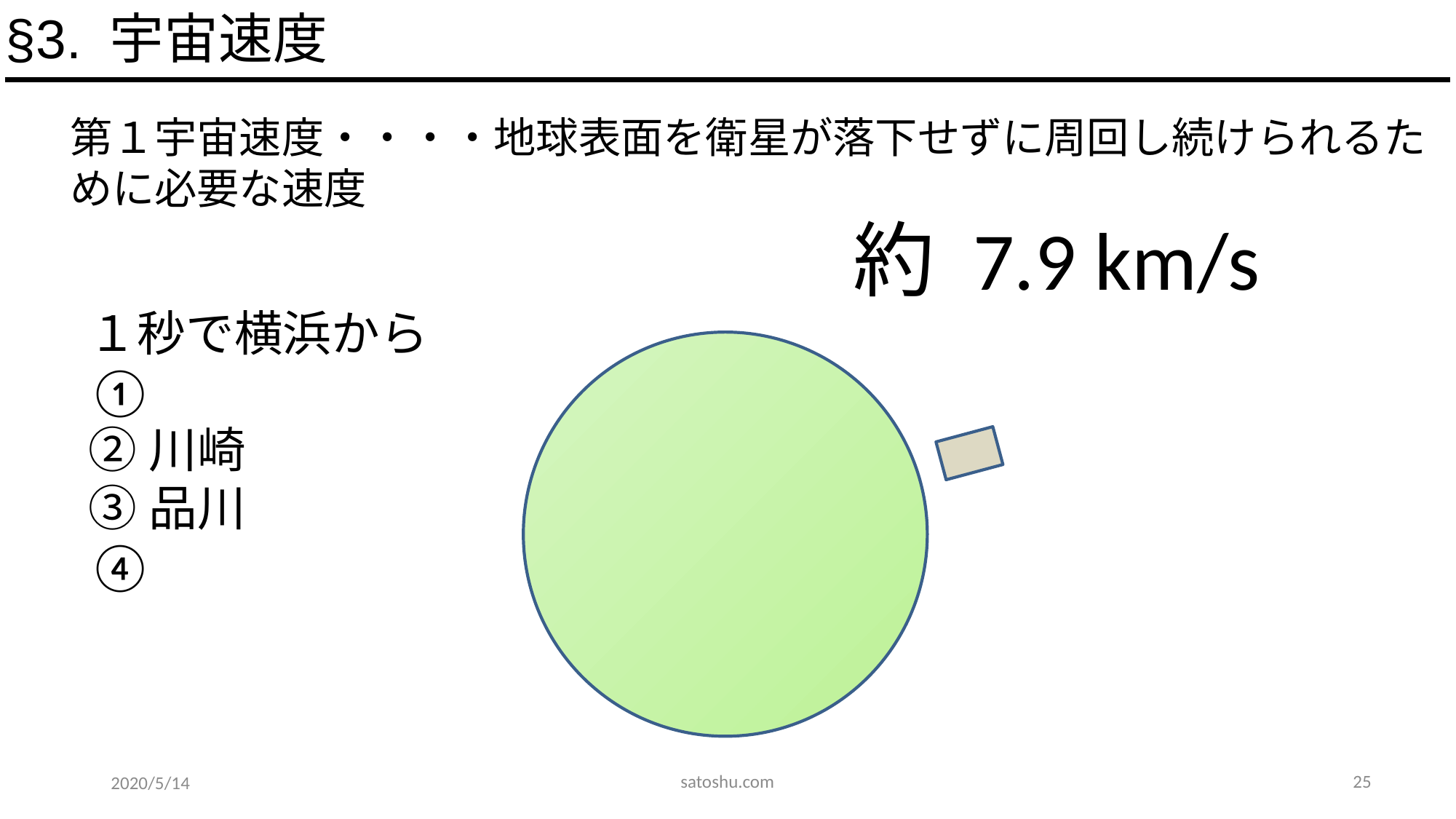

§3. 宇宙速度
第１宇宙速度・・・・地球表面を衛星が落下せずに周回し続けられるために必要な速度
約 7.9 km/s
１秒で横浜から
①
②川崎
③品川
④

satoshu.com
25
2020/5/14